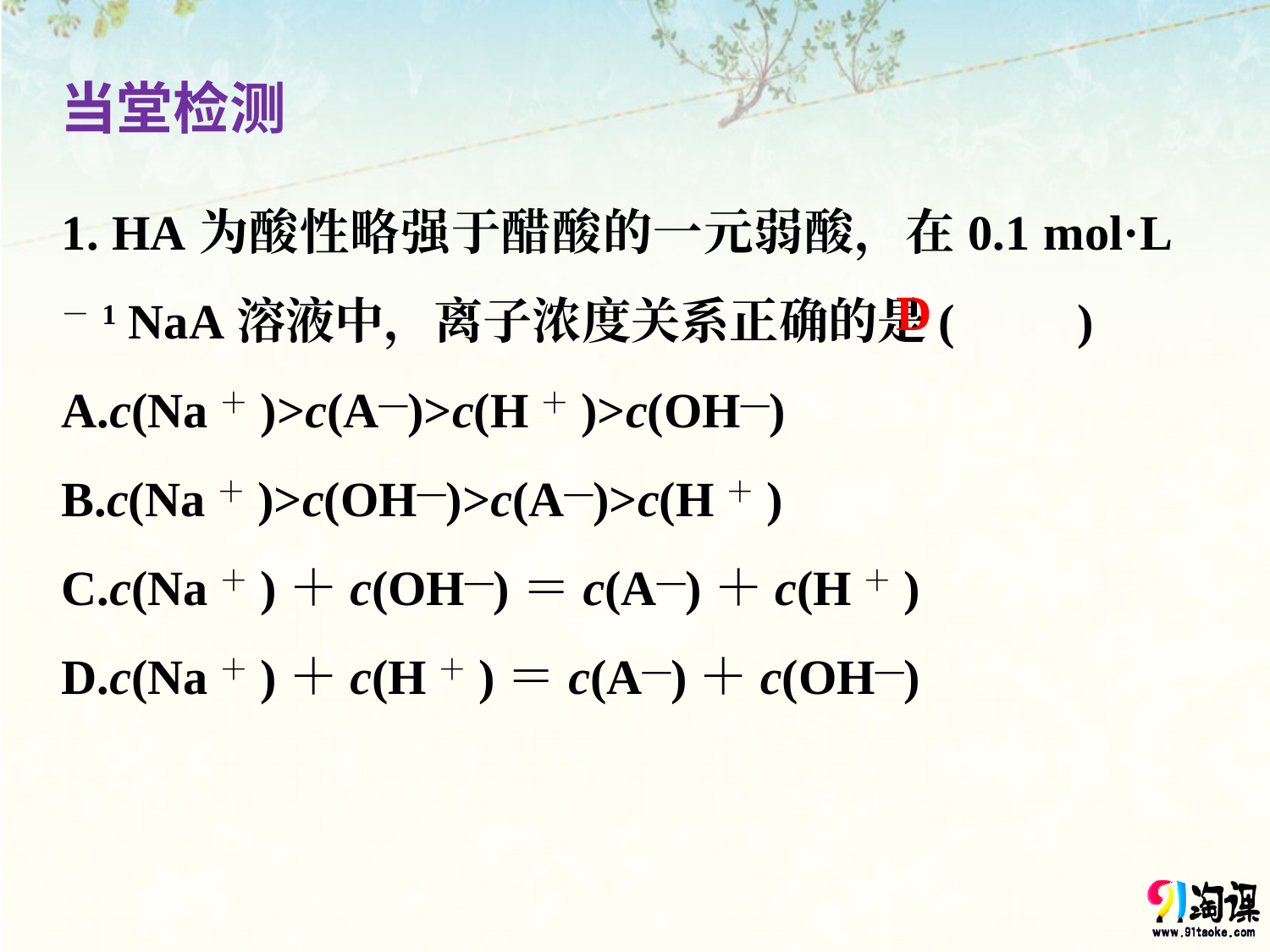

当堂检测
1. HA为酸性略强于醋酸的一元弱酸，在0.1 mol·L－1 NaA溶液中，离子浓度关系正确的是(　　)
A.c(Na＋)>c(A—)>c(H＋)>c(OH—)
B.c(Na＋)>c(OH—)>c(A—)>c(H＋)
C.c(Na＋)＋c(OH—)＝c(A—)＋c(H＋)
D.c(Na＋)＋c(H＋)＝c(A—)＋c(OH—)
D